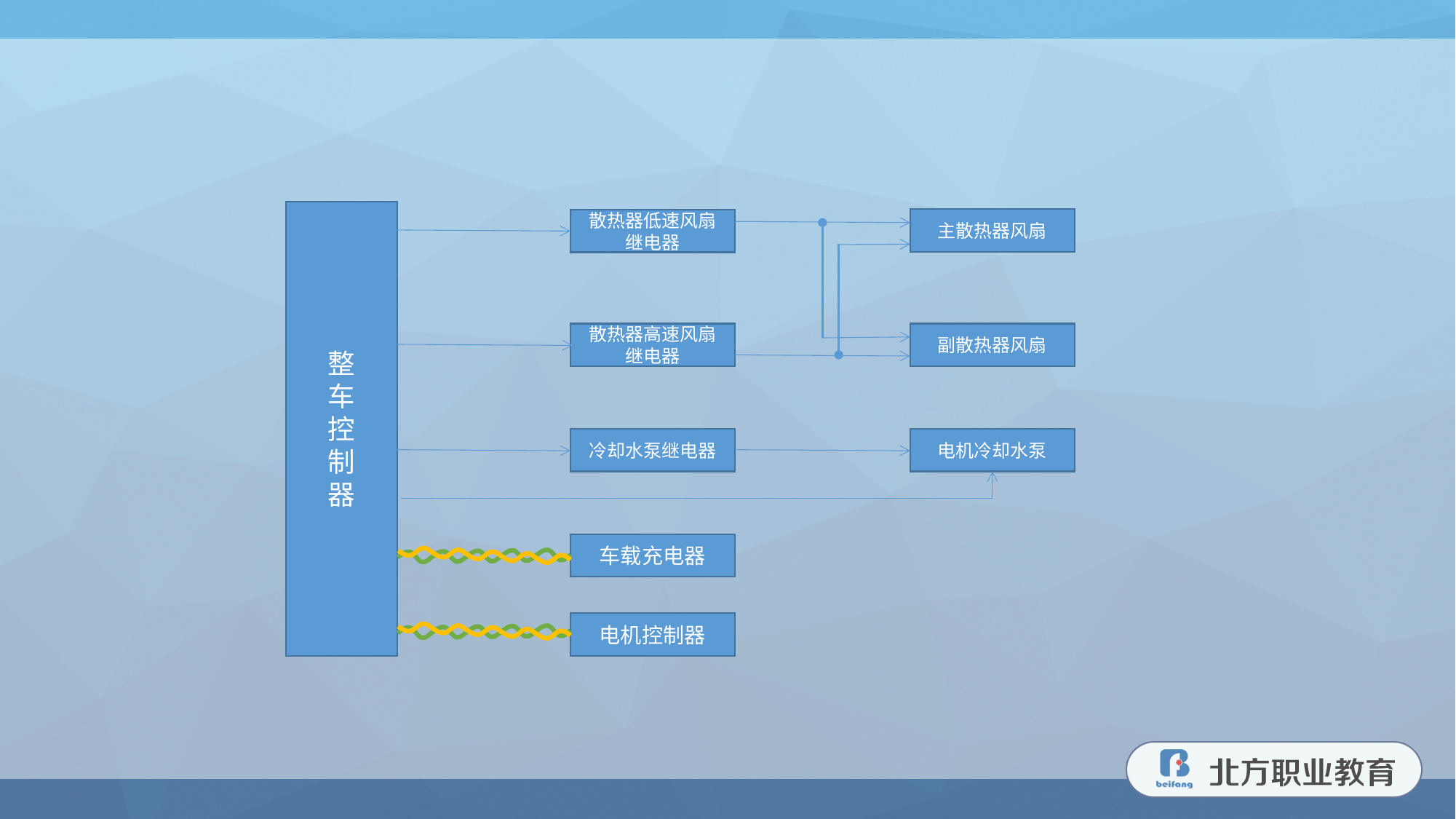

整
车
控
制
器
主散热器风扇
散热器低速风扇继电器
散热器高速风扇继电器
副散热器风扇
冷却水泵继电器
电机冷却水泵
车载充电器

电机控制器